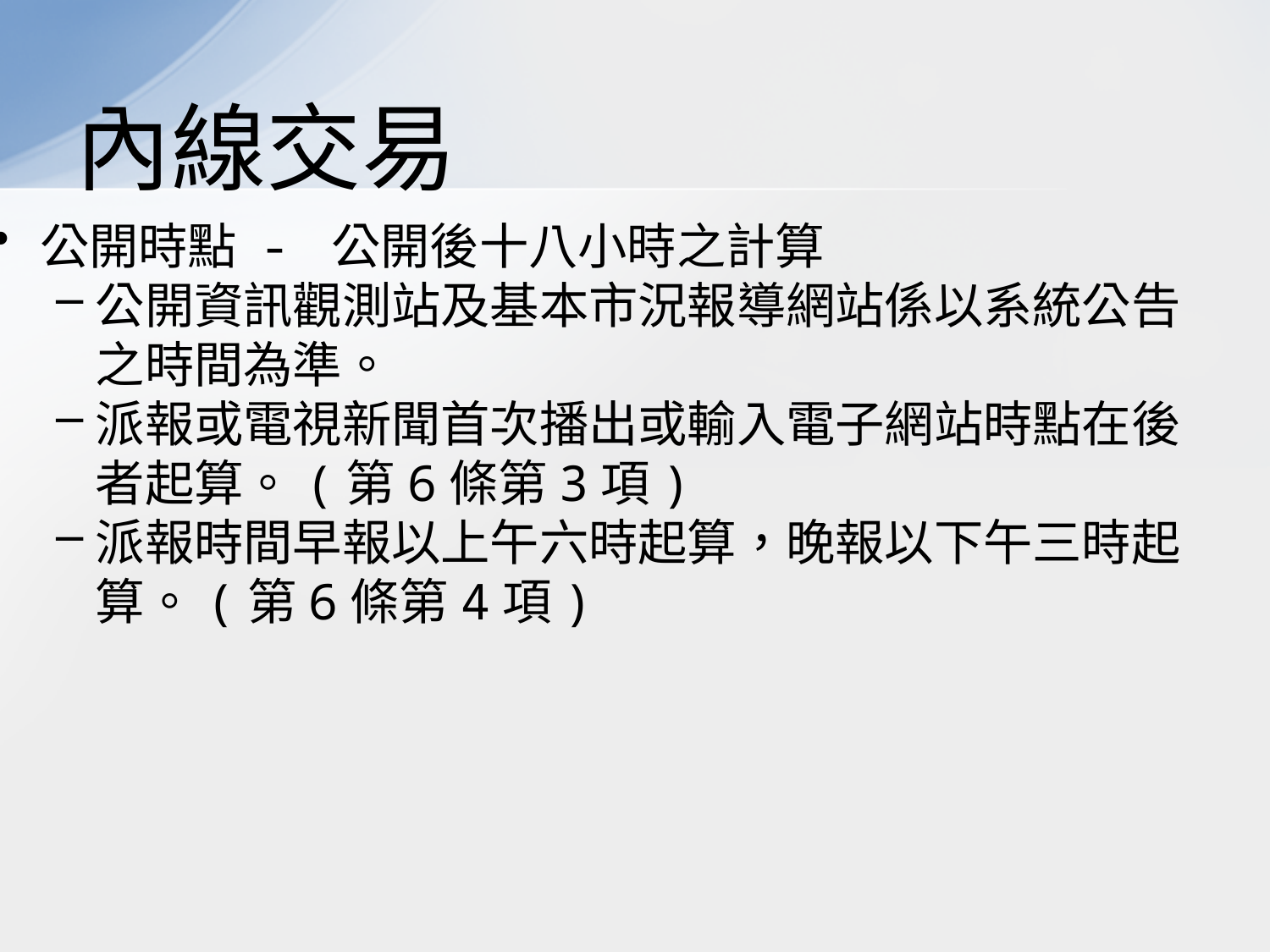

# 內線交易
公開時點 - 公開後十八小時之計算
公開資訊觀測站及基本市況報導網站係以系統公告之時間為準。
派報或電視新聞首次播出或輸入電子網站時點在後者起算。(第6條第3項)
派報時間早報以上午六時起算，晚報以下午三時起算。(第6條第4項)